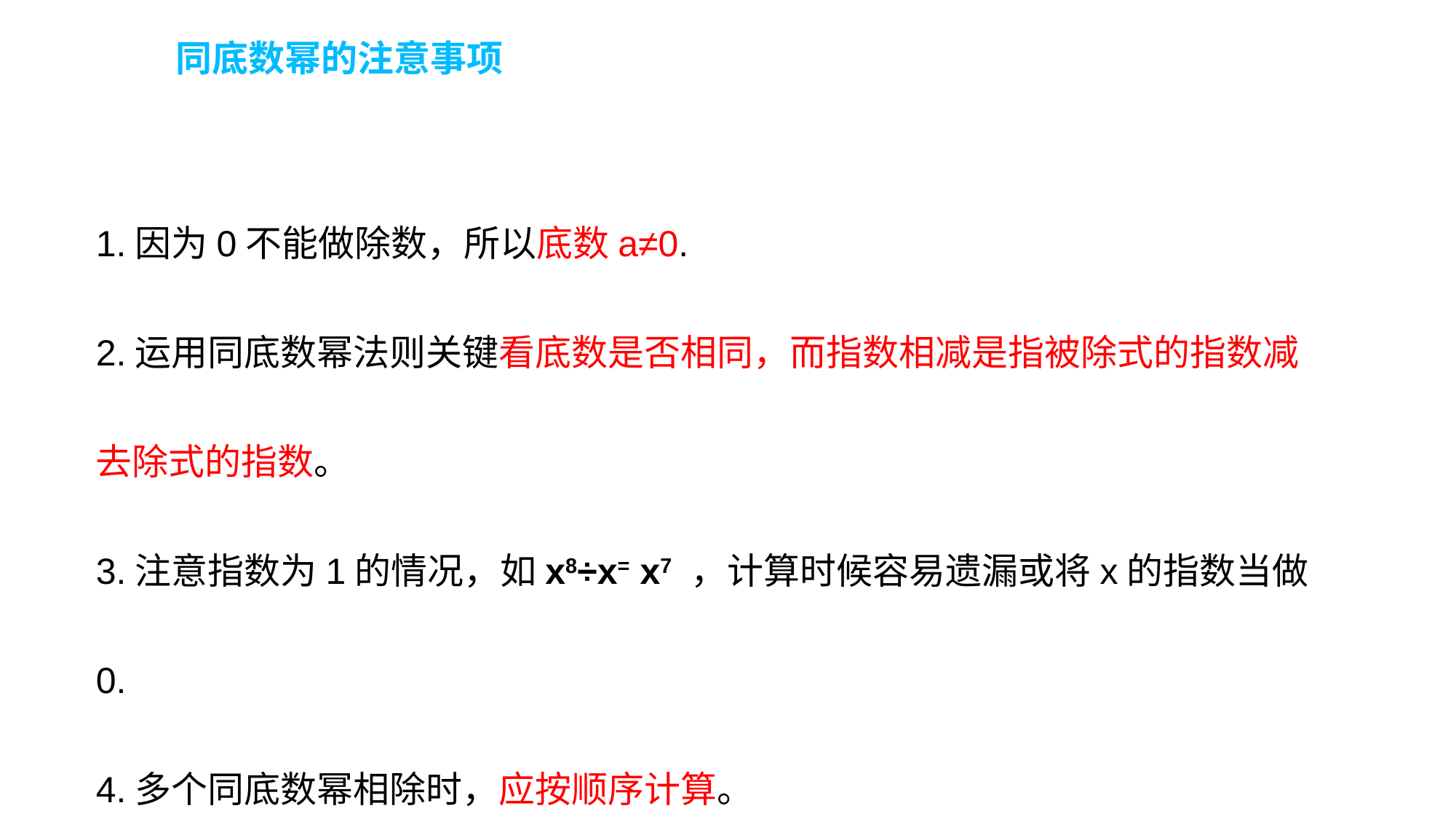

同底数幂的注意事项
1.因为0不能做除数，所以底数a≠0.
2.运用同底数幂法则关键看底数是否相同，而指数相减是指被除式的指数减去除式的指数。
3.注意指数为1的情况，如x8÷x= x7 ，计算时候容易遗漏或将x的指数当做0.
4.多个同底数幂相除时，应按顺序计算。